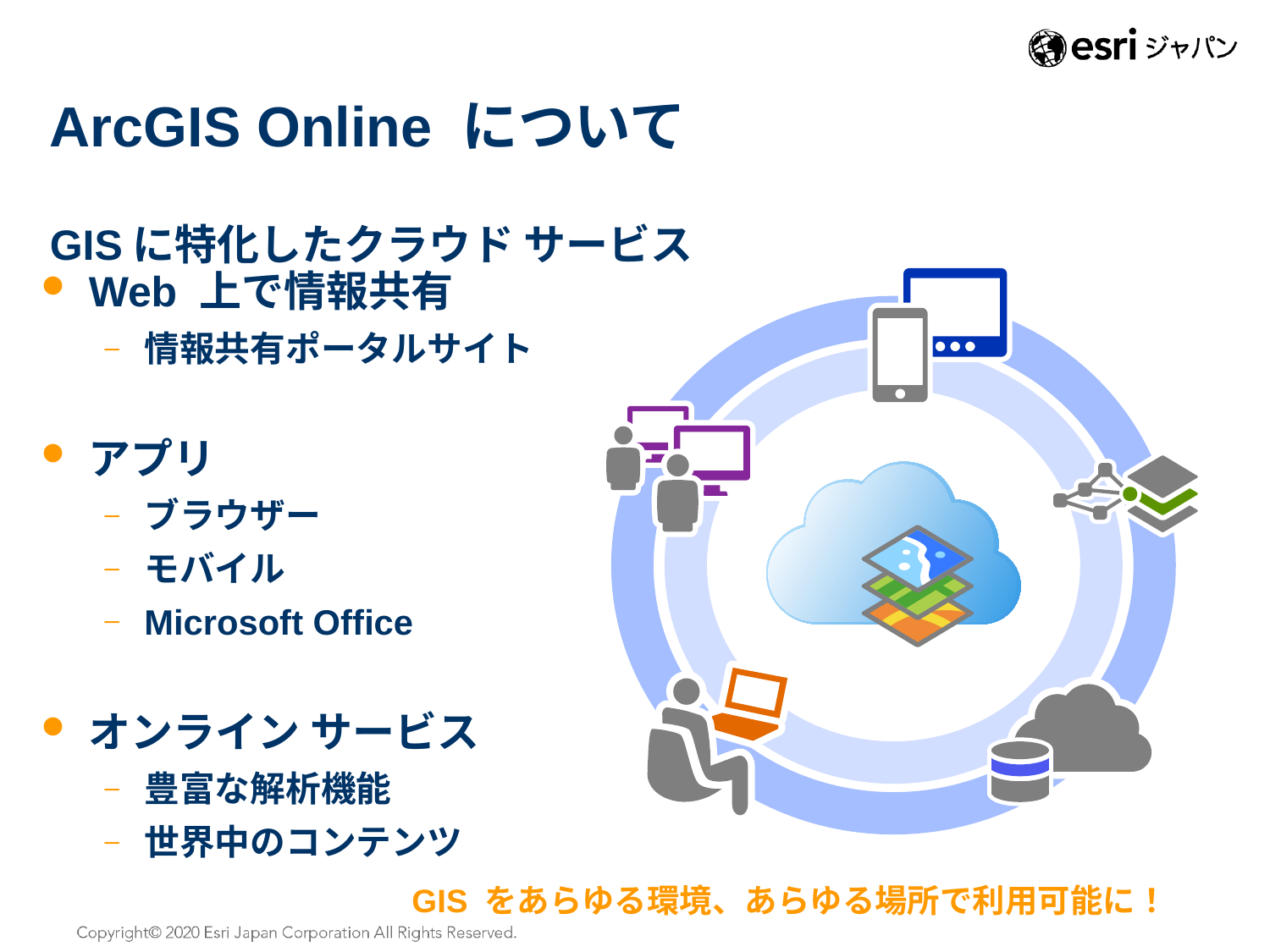

# ArcGIS Online について
GISに特化したクラウド サービス
Web 上で情報共有
情報共有ポータルサイト

アプリ
ブラウザー
モバイル
Microsoft Office

オンライン サービス
豊富な解析機能
世界中のコンテンツ

GIS をあらゆる環境、あらゆる場所で利用可能に！